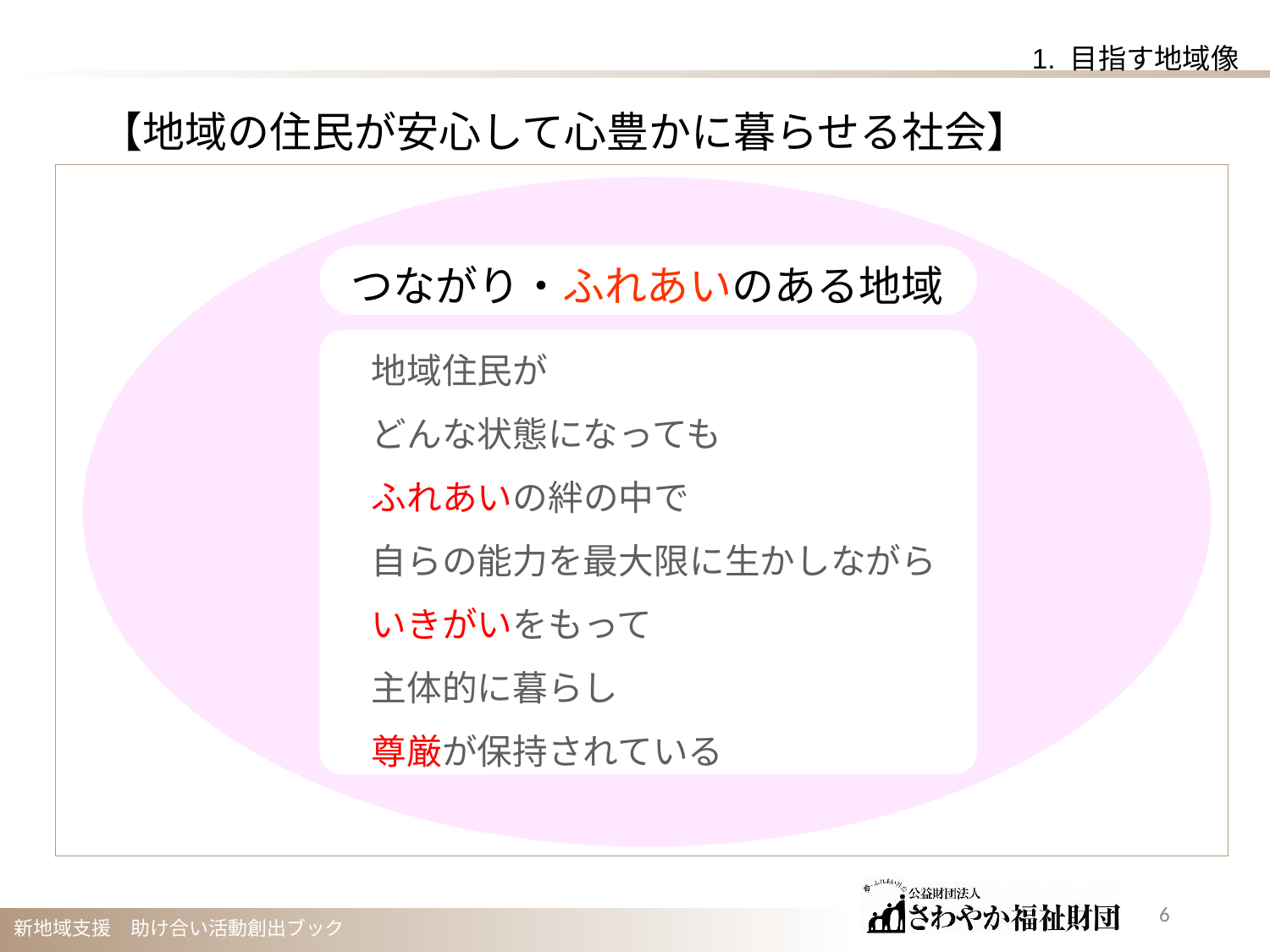

# 1. 目指す地域像
【地域の住民が安心して心豊かに暮らせる社会】

つながり・ふれあいのある地域
地域住民が
どんな状態になっても
ふれあいの絆の中で
自らの能力を最大限に生かしながら
いきがいをもって
主体的に暮らし
尊厳が保持されている

6